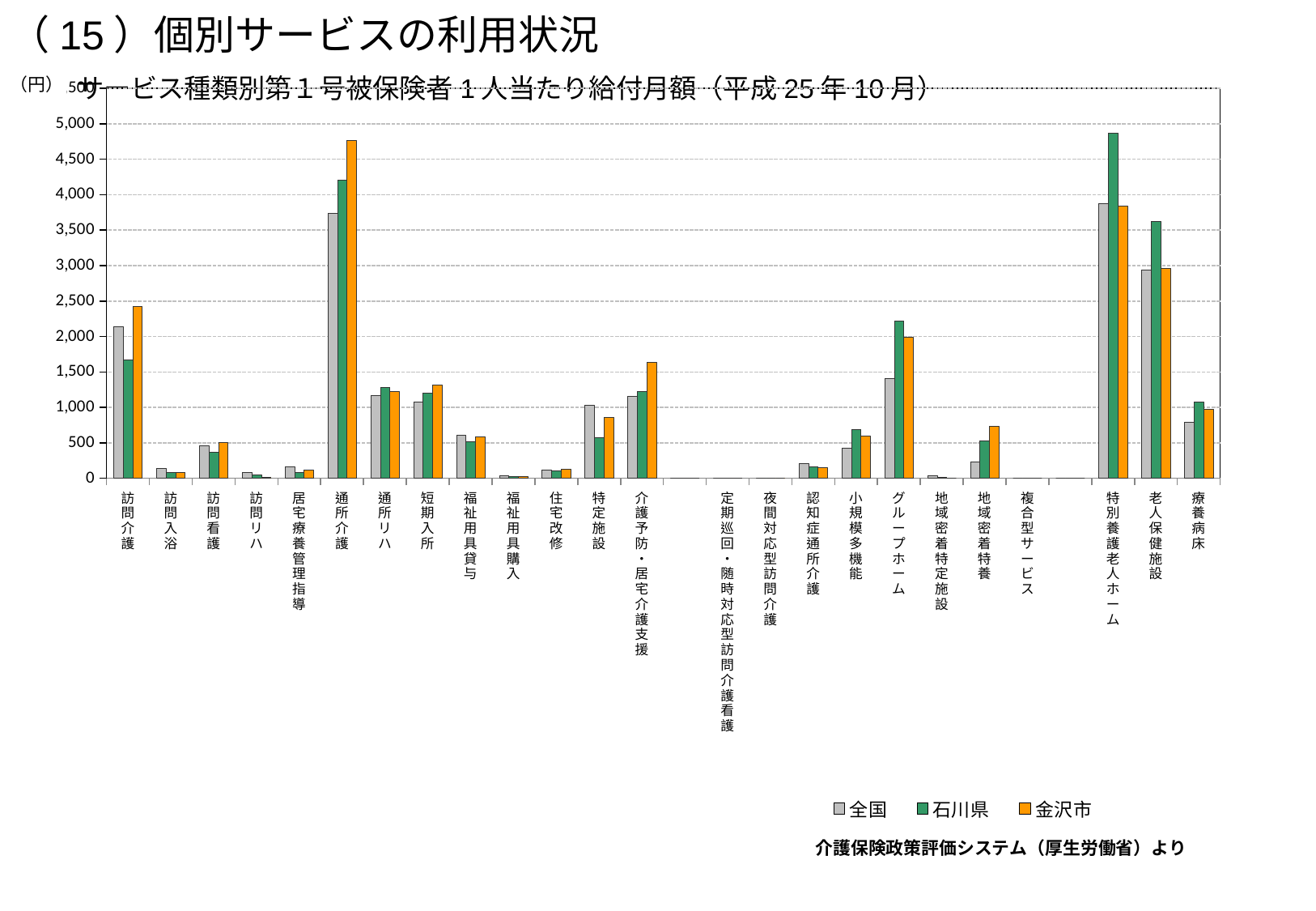

# （15）個別サービスの利用状況
サービス種類別第１号被保険者1人当たり給付月額（平成25年10月）

### Chart

| Category | 全国 | 石川県 | 金沢市 |
|---|---|---|---|
| 訪問介護 | 2136.630227642401 | 1668.3519822255498 | 2430.1935238457513 |
| 訪問入浴 | 145.07784527624892 | 87.08207297159831 | 87.31871998478438 |
| 訪問看護 | 463.20308792817764 | 371.95170918435616 | 502.0683752555746 |
| 訪問リハ | 87.8377143901158 | 47.2936798993495 | 18.64866149969091 |
| 居宅療養管理指導 | 158.612525787715 | 85.67002168268326 | 121.52536731491595 |
| 通所介護 | 3744.401242885382 | 4202.6427443317225 | 4761.618563073565 |
| 通所リハ | 1163.9487747505007 | 1284.6789089059598 | 1225.97118539299 |
| 短期入所 | 1081.7912089585193 | 1202.84016382472 | 1314.7163710712807 |
| 福祉用具貸与 | 612.615679945595 | 523.2653853360827 | 589.7104274642187 |
| 福祉用具購入 | 38.631043460387794 | 25.323232593623683 | 27.0933384052114 |
| 住宅改修 | 119.63910521387598 | 105.401932703376 | 128.5435785269359 |
| 特定施設 | 1028.24649249016 | 577.160906925074 | 861.204888022443 |
| 介護予防・居宅介護支援 | 1158.1110451351599 | 1231.39572235458 | 1635.8518377633 |
|  | 0.0 | 0.0 | 0.0 |
| 定期巡回・随時対応型訪問介護看護 | 0.0 | 0.0 | 0.0 |
| 夜間対応型訪問介護 | 6.553727260500957 | 1.495703616457419 | 2.6817555037801286 |
| 認知症通所介護 | 213.7048223343809 | 167.488690205316 | 155.570348533118 |
| 小規模多機能 | 427.5179657584818 | 692.2497791578556 | 593.4002187247394 |
| グループホーム | 1403.7215827630207 | 2222.44492330755 | 1989.9386619751813 |
| 地域密着特定施設 | 35.393781259277894 | 19.5077227828787 | 0.0 |
| 地域密着特養 | 236.55470421205698 | 529.308429477742 | 733.612286624507 |
| 複合型サービス | 0.0 | 0.0 | 0.0 |
|  | 0.0 | 0.0 | 0.0 |
| 特別養護老人ホーム | 3875.28353798565 | 4873.41060577669 | 3840.8349579192613 |
| 老人保健施設 | 2936.2166726298797 | 3624.09990095564 | 2958.4803385478613 |
| 療養病床 | 787.3138716970793 | 1073.96538801296 | 970.4816699158387 |